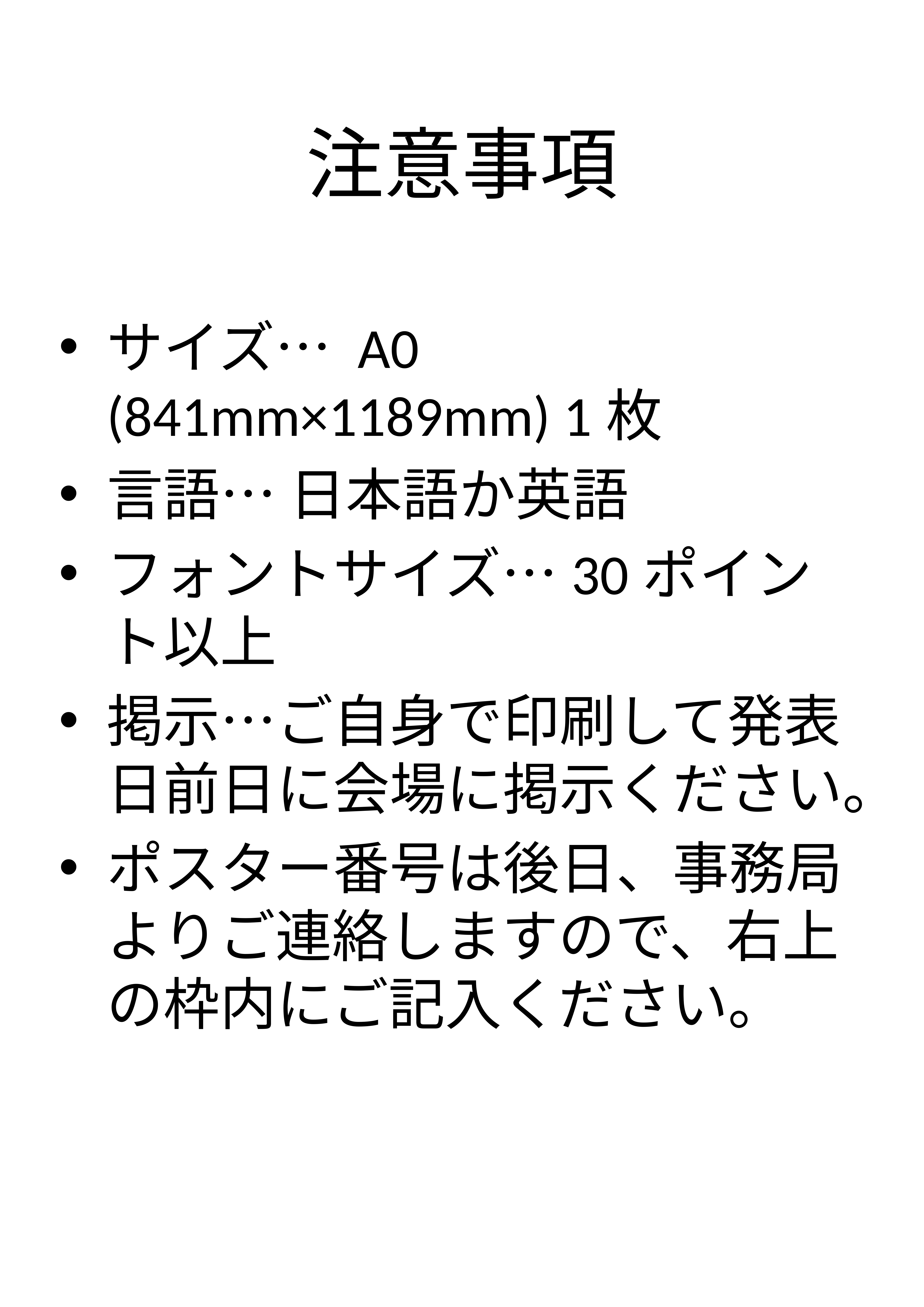

# 注意事項
サイズ… A0 (841mm×1189mm) 1枚
言語… 日本語か英語
フォントサイズ…30ポイント以上
掲示…ご自身で印刷して発表日前日に会場に掲示ください。
ポスター番号は後日、事務局よりご連絡しますので、右上の枠内にご記入ください。